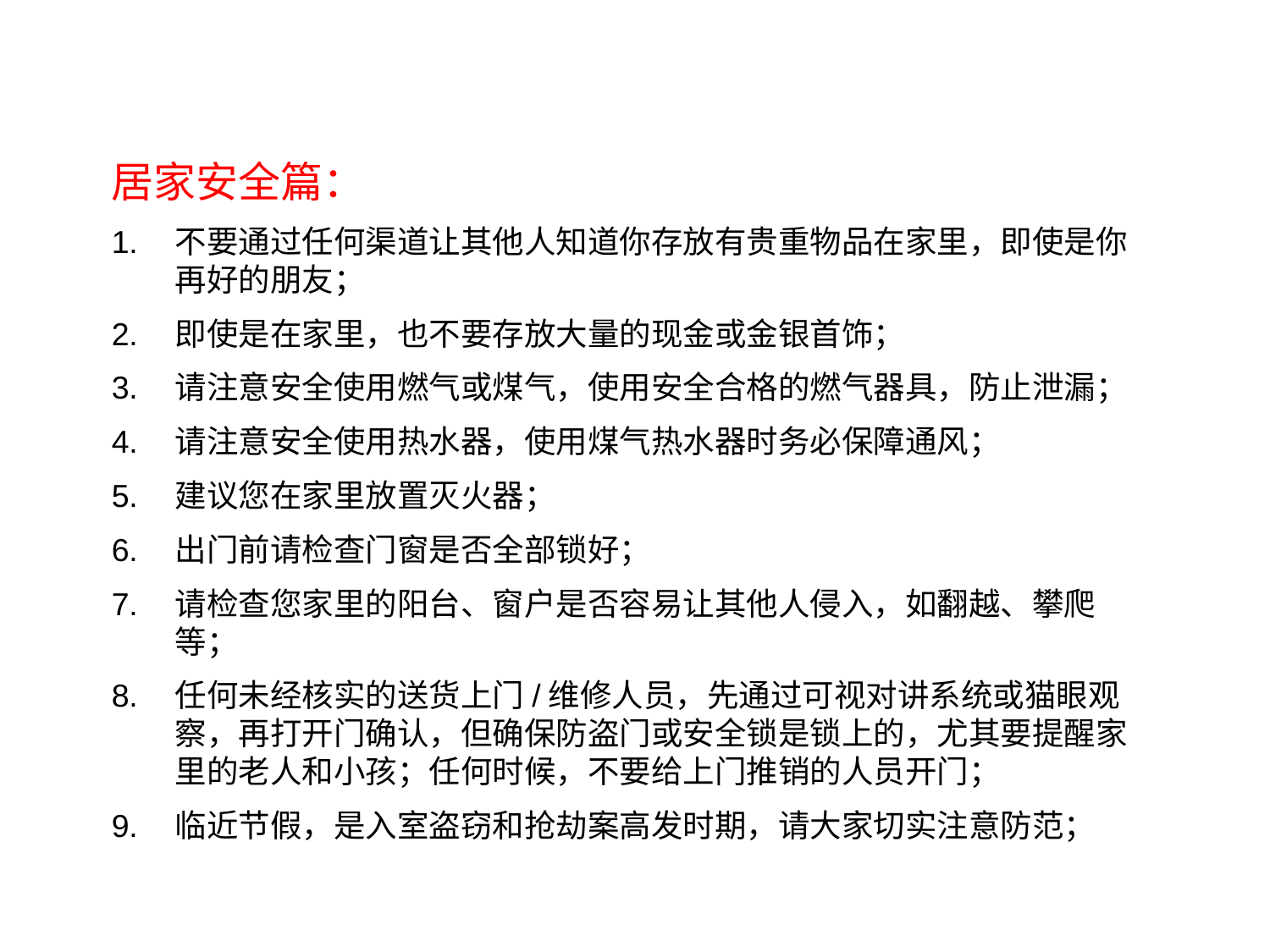

居家安全篇：
不要通过任何渠道让其他人知道你存放有贵重物品在家里，即使是你再好的朋友；
即使是在家里，也不要存放大量的现金或金银首饰；
请注意安全使用燃气或煤气，使用安全合格的燃气器具，防止泄漏；
请注意安全使用热水器，使用煤气热水器时务必保障通风；
建议您在家里放置灭火器；
出门前请检查门窗是否全部锁好；
请检查您家里的阳台、窗户是否容易让其他人侵入，如翻越、攀爬等；
任何未经核实的送货上门/维修人员，先通过可视对讲系统或猫眼观察，再打开门确认，但确保防盗门或安全锁是锁上的，尤其要提醒家里的老人和小孩；任何时候，不要给上门推销的人员开门；
临近节假，是入室盗窃和抢劫案高发时期，请大家切实注意防范；